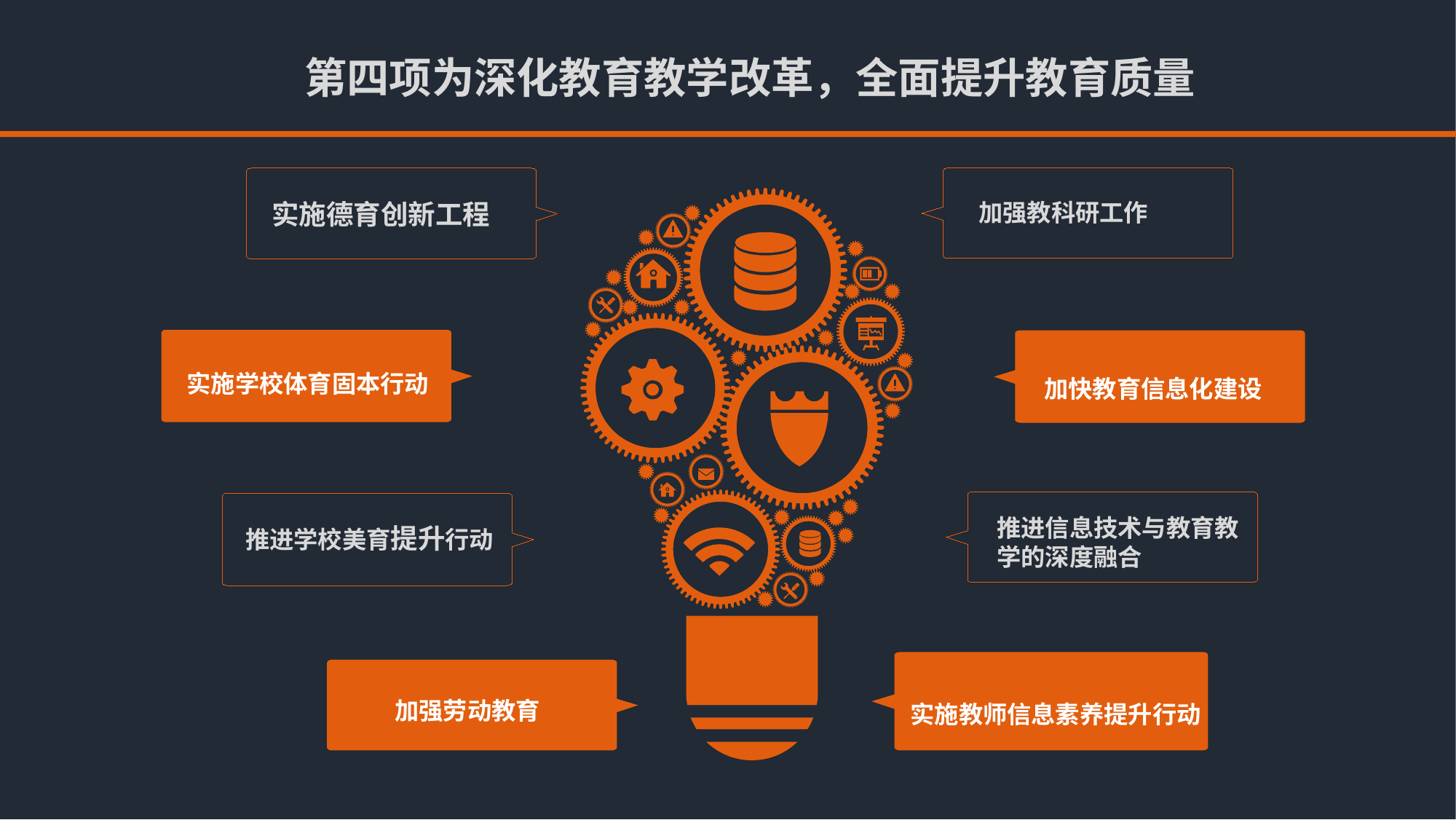

第四项为深化教育教学改革，全面提升教育质量

加强教科研工作
实施德育创新工程

实施学校体育固本行动
加快教育信息化建设

推进信息技术与教育教学的深度融合

推进学校美育提升行动

实施教师信息素养提升行动
加强劳动教育